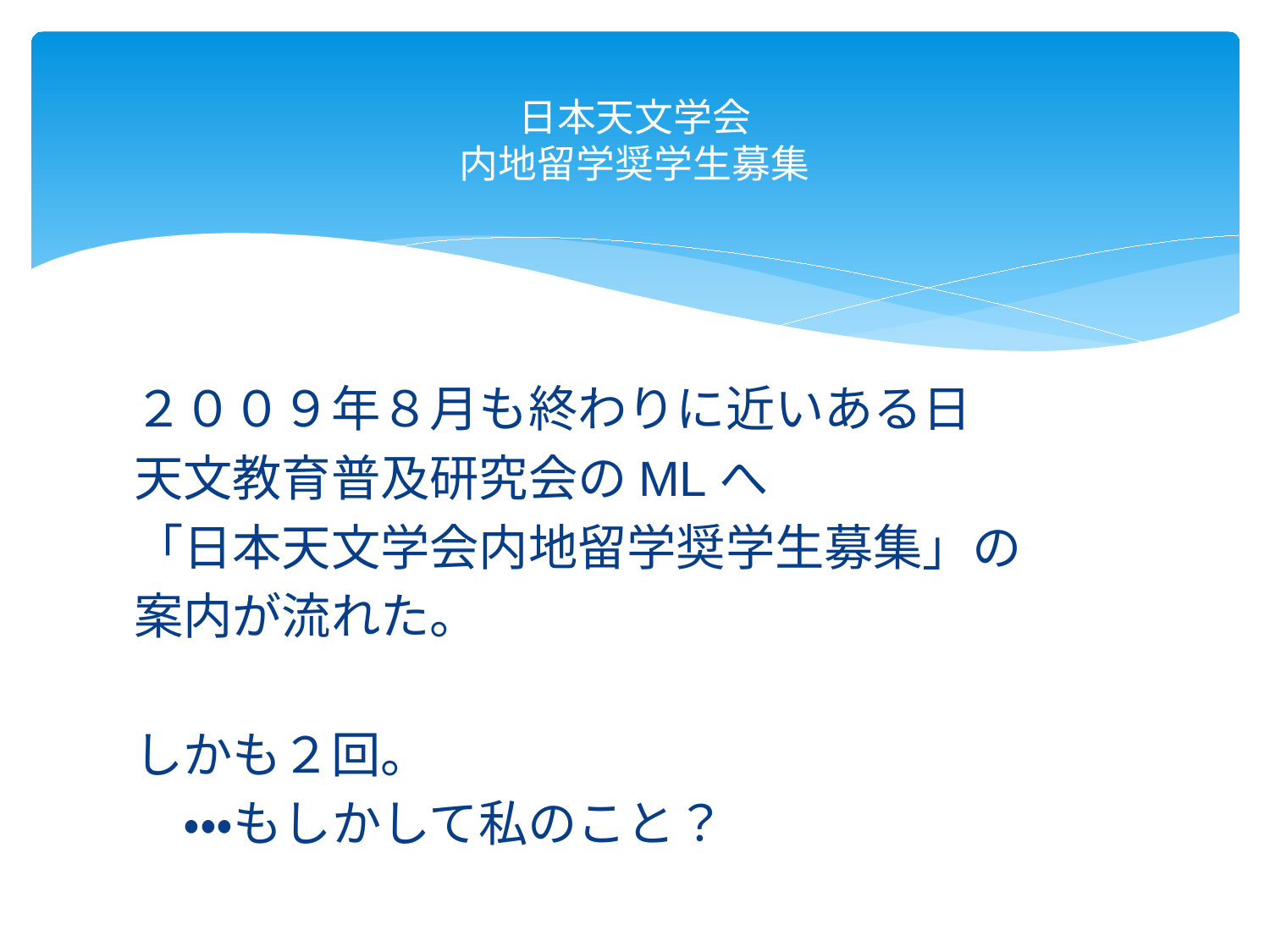

# 日本天文学会 内地留学奨学生募集
２００９年８月も終わりに近いある日
天文教育普及研究会のMLへ
「日本天文学会内地留学奨学生募集」の
案内が流れた。

しかも２回。
　・・・もしかして私のこと？